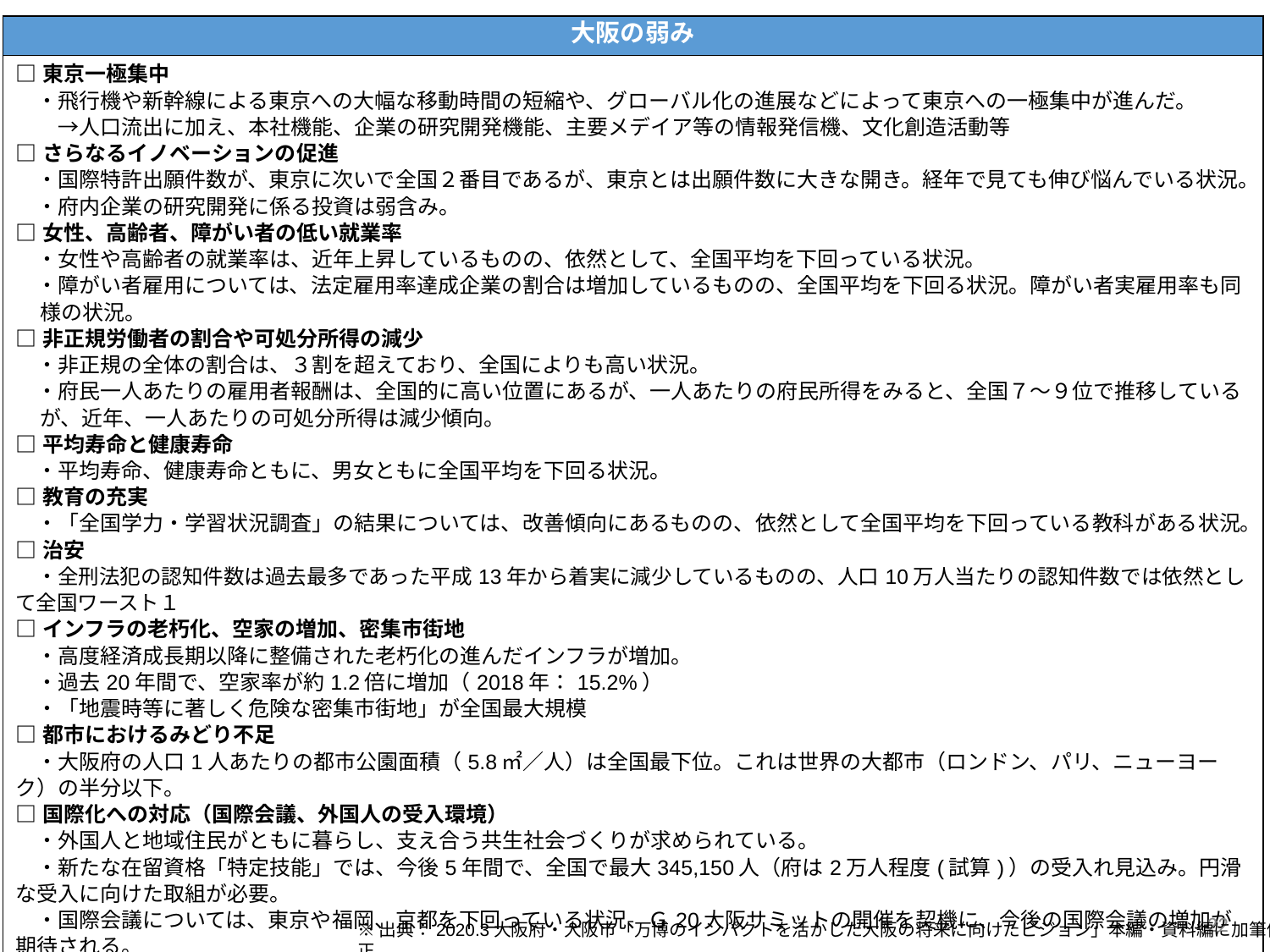

| 大阪の弱み |
| --- |
| □東京一極集中 　・飛行機や新幹線による東京への大幅な移動時間の短縮や、グローバル化の進展などによって東京への一極集中が進んだ。 　　→人口流出に加え、本社機能、企業の研究開発機能、主要メデイア等の情報発信機、文化創造活動等 □さらなるイノベーションの促進 　・国際特許出願件数が、東京に次いで全国２番目であるが、東京とは出願件数に大きな開き。経年で見ても伸び悩んでいる状況。 　・府内企業の研究開発に係る投資は弱含み。 □女性、高齢者、障がい者の低い就業率 　・女性や高齢者の就業率は、近年上昇しているものの、依然として、全国平均を下回っている状況。 　・障がい者雇用については、法定雇用率達成企業の割合は増加しているものの、全国平均を下回る状況。障がい者実雇用率も同様の状況。 □非正規労働者の割合や可処分所得の減少 　・非正規の全体の割合は、３割を超えており、全国によりも高い状況。 　・府民一人あたりの雇用者報酬は、全国的に高い位置にあるが、一人あたりの府民所得をみると、全国７〜９位で推移しているが、近年、一人あたりの可処分所得は減少傾向。 □平均寿命と健康寿命 　・平均寿命、健康寿命ともに、男女ともに全国平均を下回る状況。 □教育の充実 　・「全国学力・学習状況調査」の結果については、改善傾向にあるものの、依然として全国平均を下回っている教科がある状況。 □治安 　・全刑法犯の認知件数は過去最多であった平成13年から着実に減少しているものの、人口10万人当たりの認知件数では依然として全国ワースト１ □インフラの老朽化、空家の増加、密集市街地 　・高度経済成長期以降に整備された老朽化の進んだインフラが増加。 　・過去20年間で、空家率が約1.2倍に増加（2018年：15.2%） 　・「地震時等に著しく危険な密集市街地」が全国最大規模 □都市におけるみどり不足 　・大阪府の人口1人あたりの都市公園面積（5.8㎡／人）は全国最下位。これは世界の大都市（ロンドン、パリ、ニューヨーク）の半分以下。 □国際化への対応（国際会議、外国人の受入環境） 　・外国人と地域住民がともに暮らし、支え合う共生社会づくりが求められている。 　・新たな在留資格「特定技能」では、今後5年間で、全国で最大345,150人（府は2万人程度(試算)）の受入れ見込み。円滑な受入に向けた取組が必要。 　・国際会議については、東京や福岡、京都を下回っている状況、Ｇ20大阪サミットの開催を契機に、今後の国際会議の増加が期待される。 □大阪のイメージ 　・大阪のイメージは、「治安が悪い」、「まちが汚い、ごみごみしている」といったイメージ |
22
※出典：2020.3大阪府・大阪市「万博のインパクトを活かした大阪の将来に向けたビジョン」本編・資料編に加筆修正